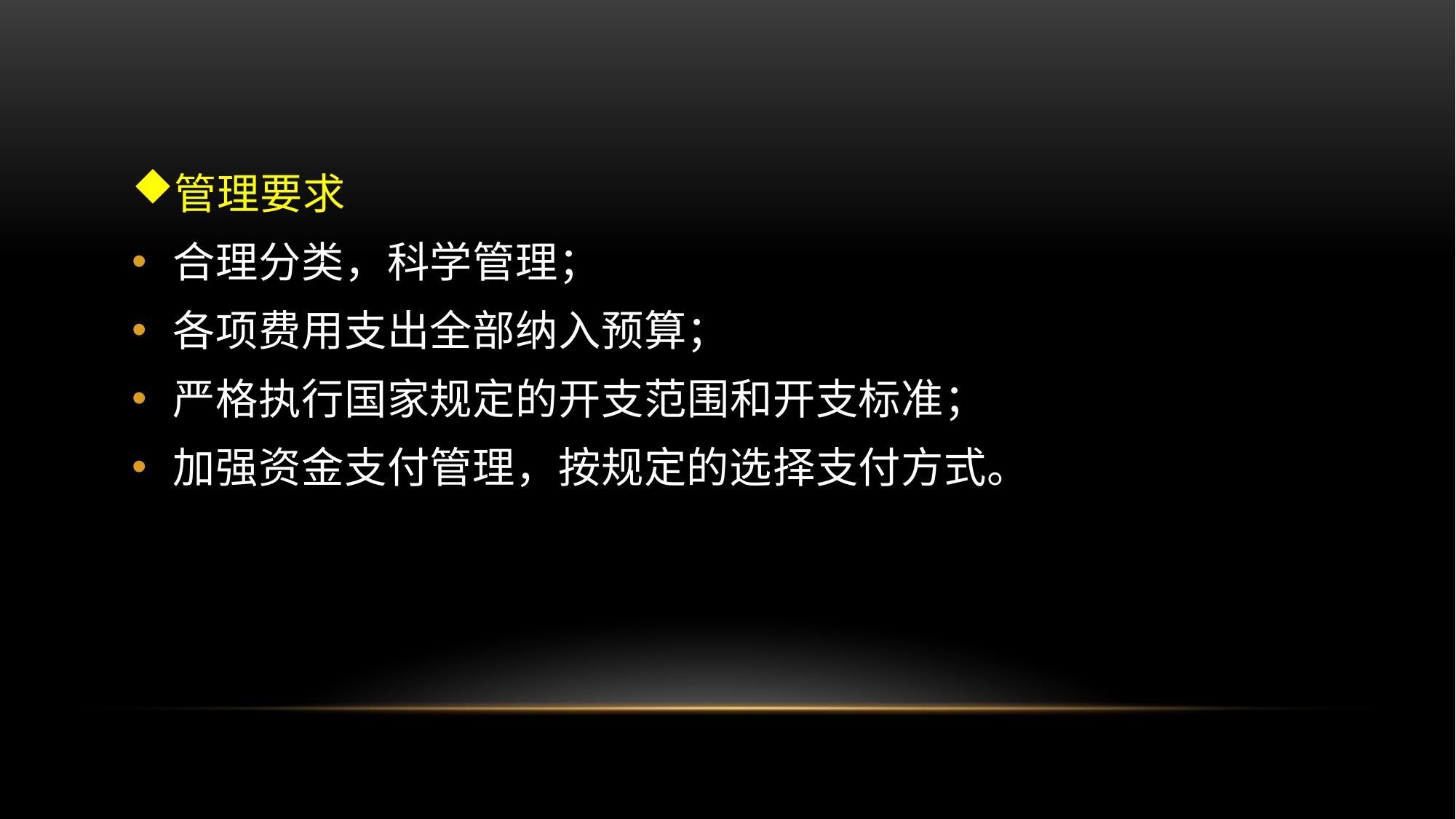

管理要求
合理分类，科学管理；
各项费用支出全部纳入预算；
严格执行国家规定的开支范围和开支标准；
加强资金支付管理，按规定的选择支付方式。
64